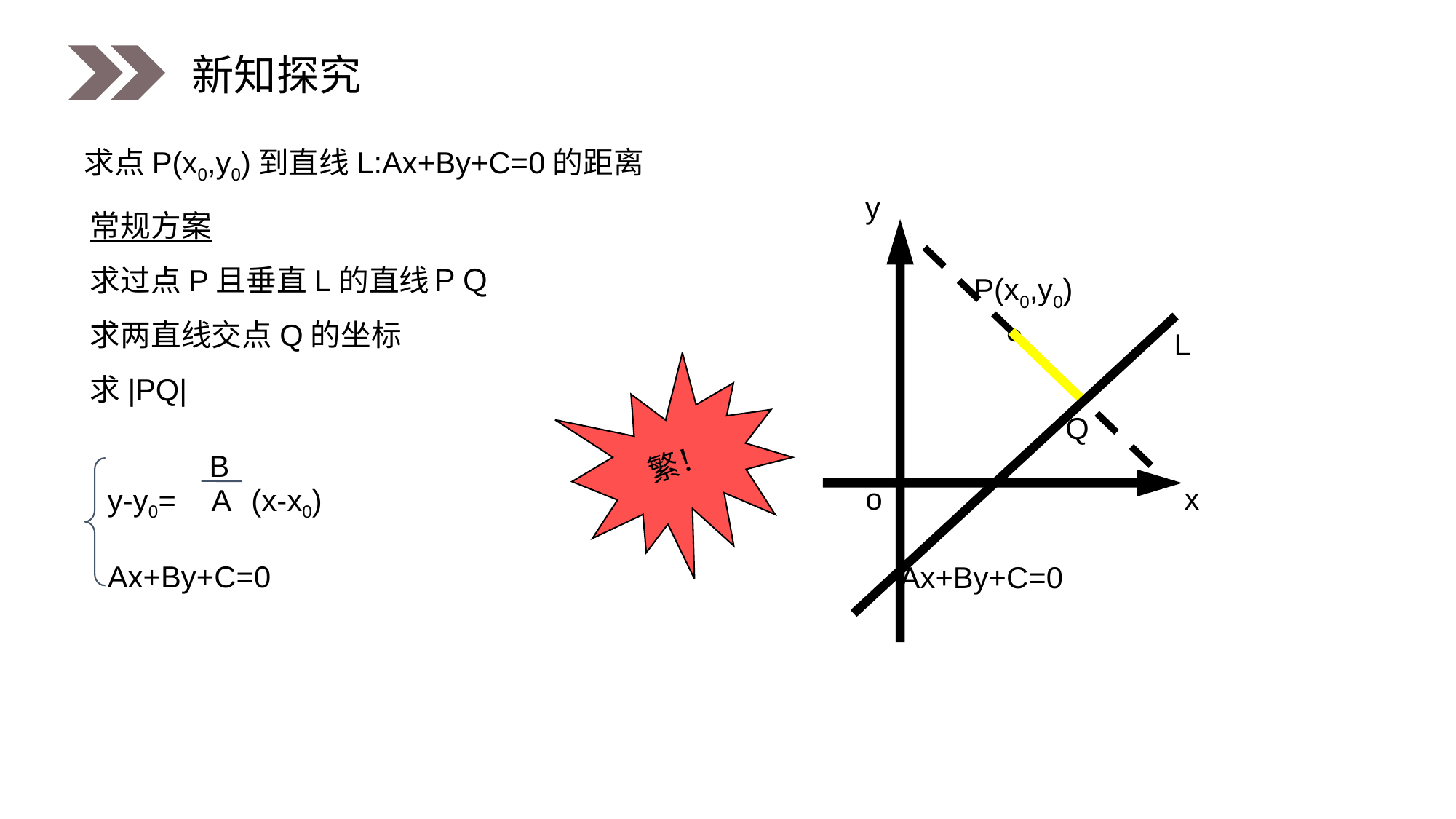

新知探究
求点P(x0,y0)到直线L:Ax+By+C=0的距离
常规方案
求过点P且垂直L的直线ＰＱ
求两直线交点Q的坐标
求|PQ|
y

o
x
P(x0,y0)

L

繁！
Q
y-y0=         (x-x0)
Ax+By+C=0
B
A

Ax+By+C=0